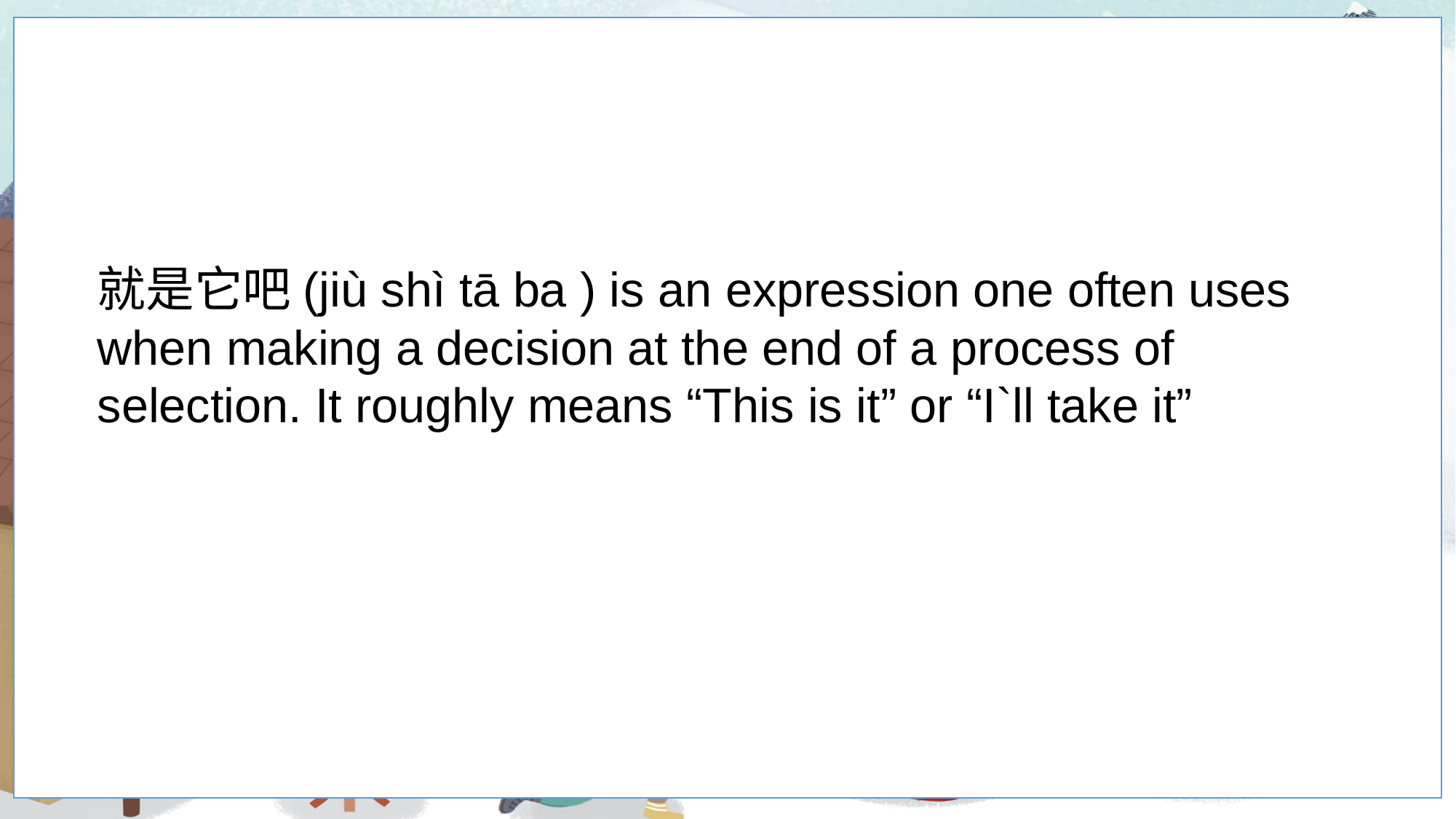

就是它吧(jiù shì tā ba ) is an expression one often uses when making a decision at the end of a process of selection. It roughly means “This is it” or “I`ll take it”